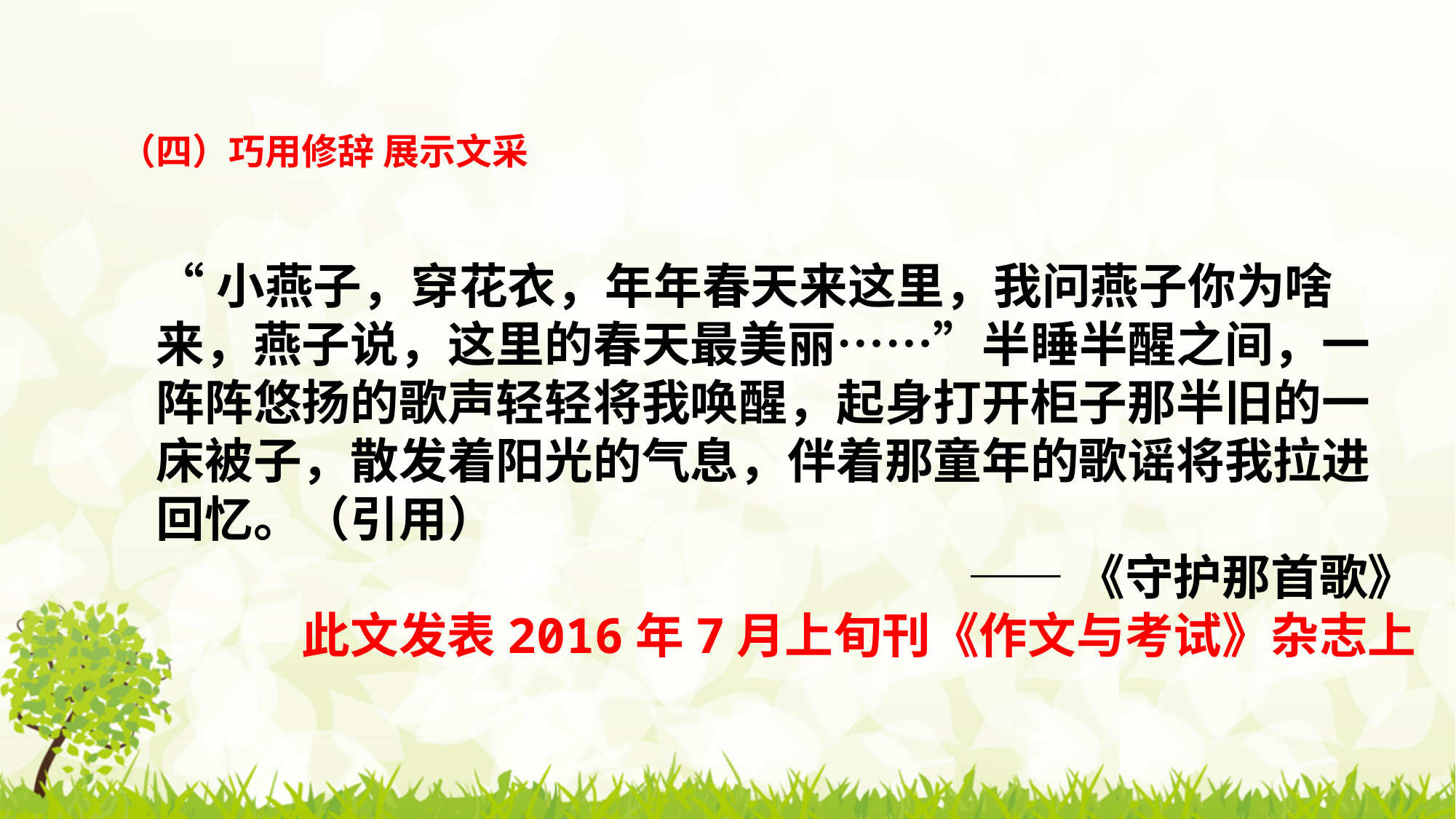

（四）巧用修辞 展示文采
“小燕子，穿花衣，年年春天来这里，我问燕子你为啥来，燕子说，这里的春天最美丽……”半睡半醒之间，一阵阵悠扬的歌声轻轻将我唤醒，起身打开柜子那半旧的一床被子，散发着阳光的气息，伴着那童年的歌谣将我拉进回忆。（引用）
——《守护那首歌》
此文发表2016年7月上旬刊《作文与考试》杂志上